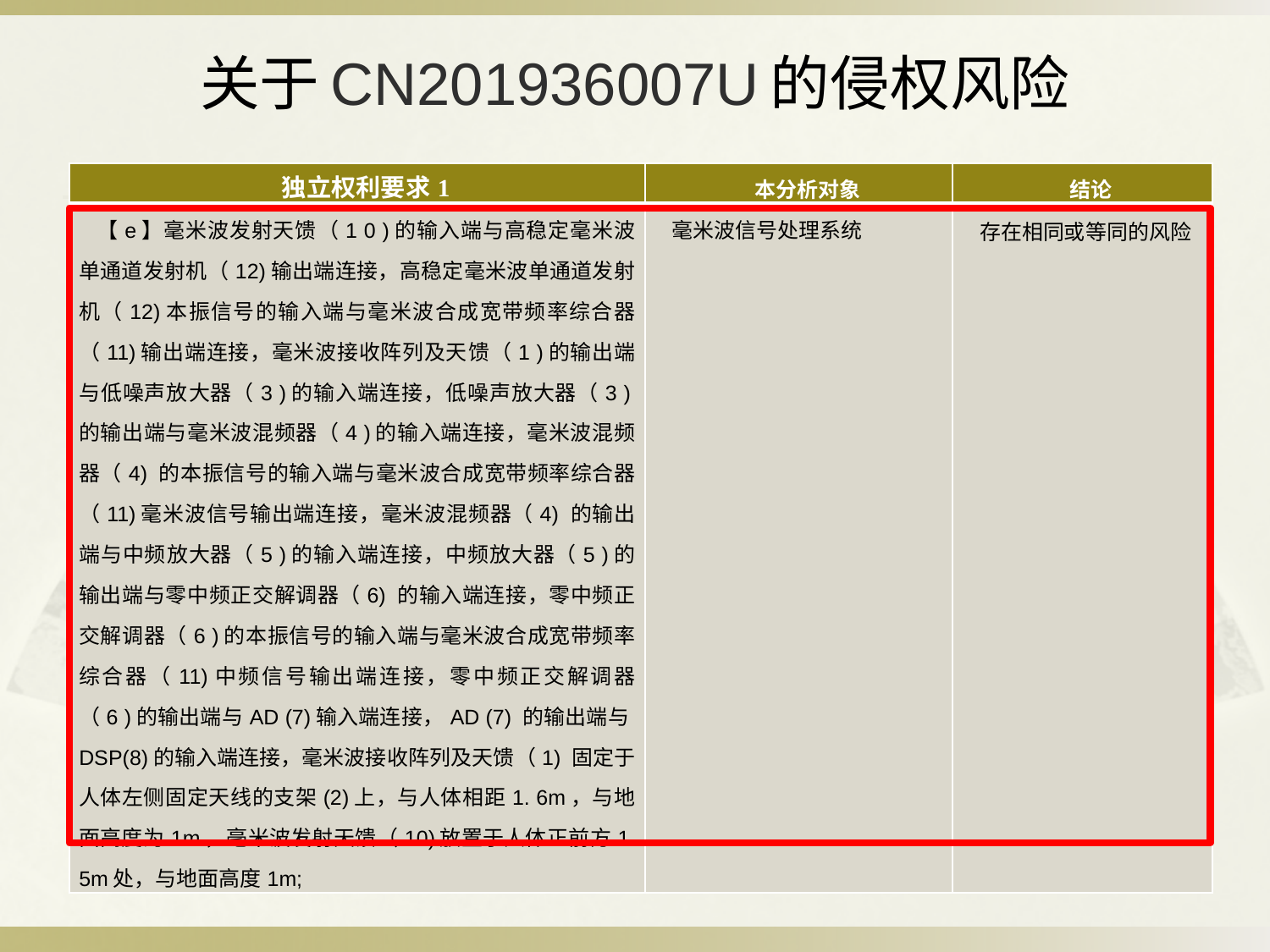

# 关于CN201936007U的侵权风险
| 独立权利要求1 | 本分析对象 | 结论 |
| --- | --- | --- |
| 【e】毫米波发射天馈（1 0 )的输入端与高稳定毫米波单通道发射机（12)输出端连接，高稳定毫米波单通道发射机（12)本振信号的输入端与毫米波合成宽带频率综合器（11)输出端连接，毫米波接收阵列及天馈（1 )的输出端与低噪声放大器（3 )的输入端连接，低噪声放大器（3 )的输出端与毫米波混频器（4 )的输入端连接，毫米波混频器（4) 的本振信号的输入端与毫米波合成宽带频率综合器（11)毫米波信号输出端连接，毫米波混频器（4) 的输出端与中频放大器（5 )的输入端连接，中频放大器（5 )的输出端与零中频正交解调器（6) 的输入端连接，零中频正交解调器（6 )的本振信号的输入端与毫米波合成宽带频率综合器（11)中频信号输出端连接，零中频正交解调器（6 )的输出端与AD (7)输入端连接，AD (7) 的输出端与DSP(8)的输入端连接，毫米波接收阵列及天馈（1) 固定于人体左侧固定天线的支架(2)上，与人体相距1. 6m，与地面高度为1m，毫米波发射天馈（10)放置于人体正前方1. 5m处，与地面高度1m; | 毫米波信号处理系统 | 存在相同或等同的风险 |